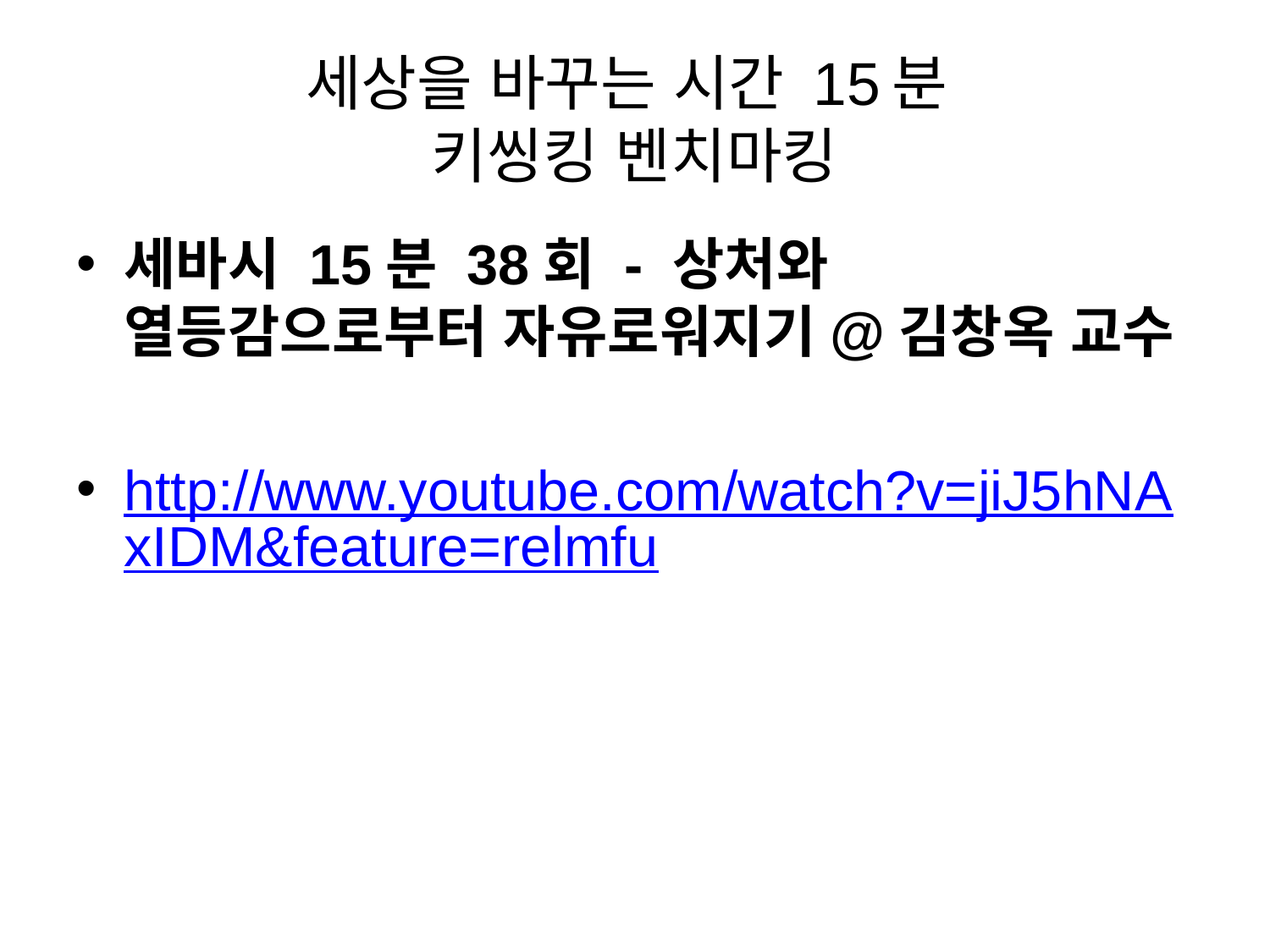

# 세상을 바꾸는 시간 15분 키씽킹 벤치마킹
세바시 15분 38회 - 상처와 열등감으로부터 자유로워지기@김창옥 교수

http://www.youtube.com/watch?v=jiJ5hNAxIDM&feature=relmfu